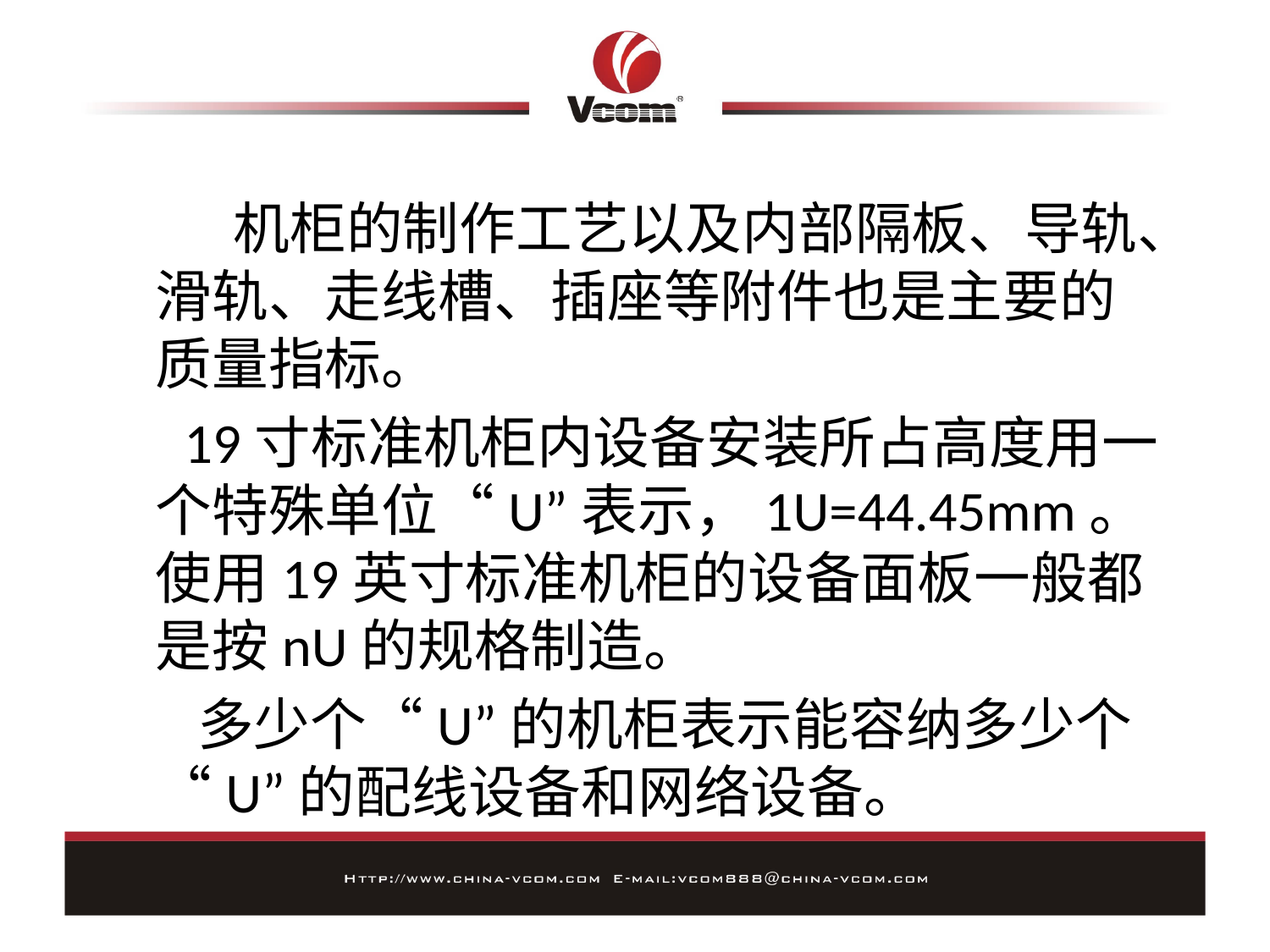

#
　　 机柜的制作工艺以及内部隔板、导轨、滑轨、走线槽、插座等附件也是主要的质量指标。
      19寸标准机柜内设备安装所占高度用一个特殊单位“U”表示，1U=44.45mm。使用19英寸标准机柜的设备面板一般都是按nU的规格制造。
      多少个“U”的机柜表示能容纳多少个“U”的配线设备和网络设备。